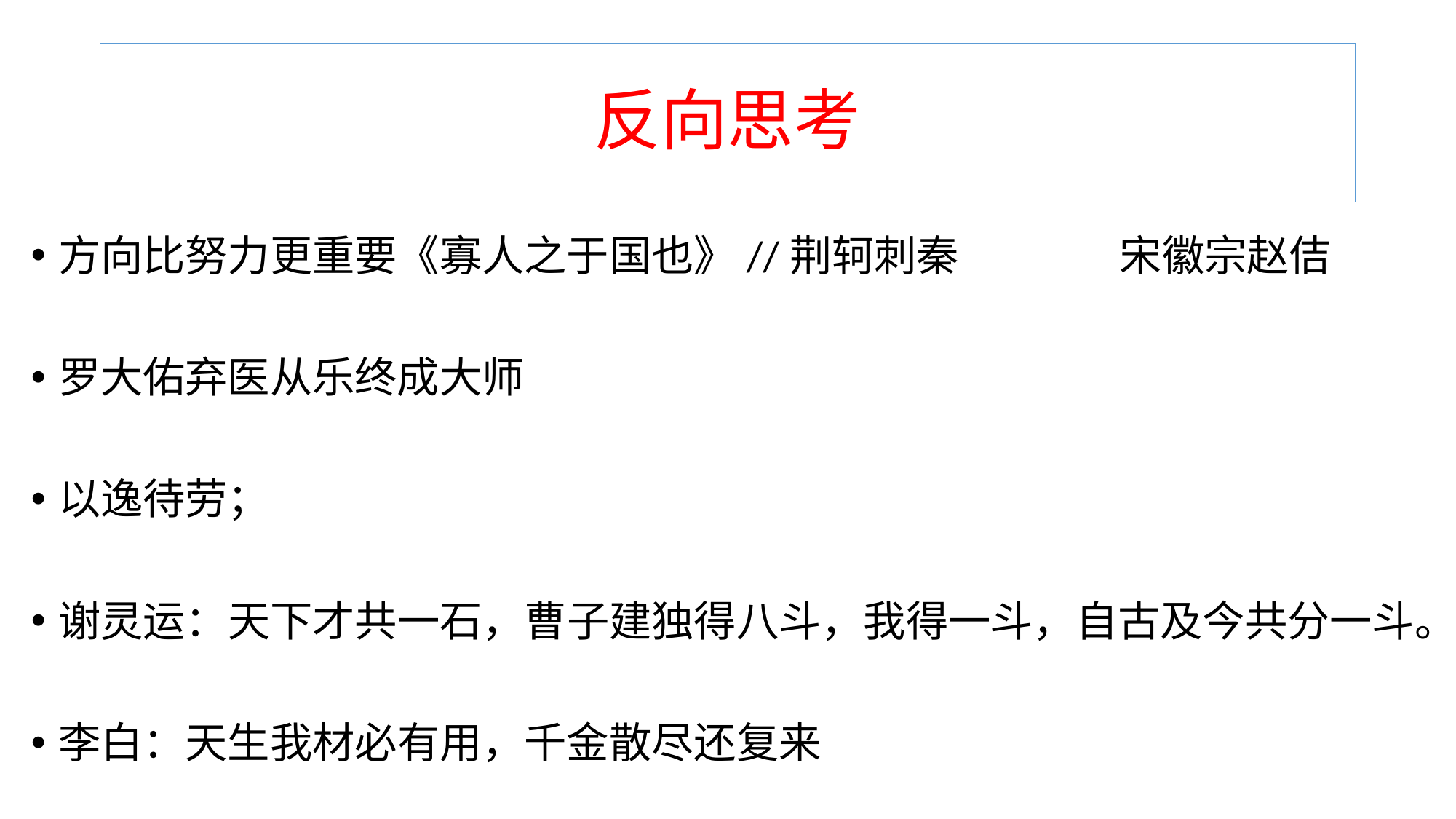

# 反向思考
方向比努力更重要《寡人之于国也》//荆轲刺秦                 宋徽宗赵佶

罗大佑弃医从乐终成大师

以逸待劳；

谢灵运：天下才共一石，曹子建独得八斗，我得一斗，自古及今共分一斗。

李白：天生我材必有用，千金散尽还复来